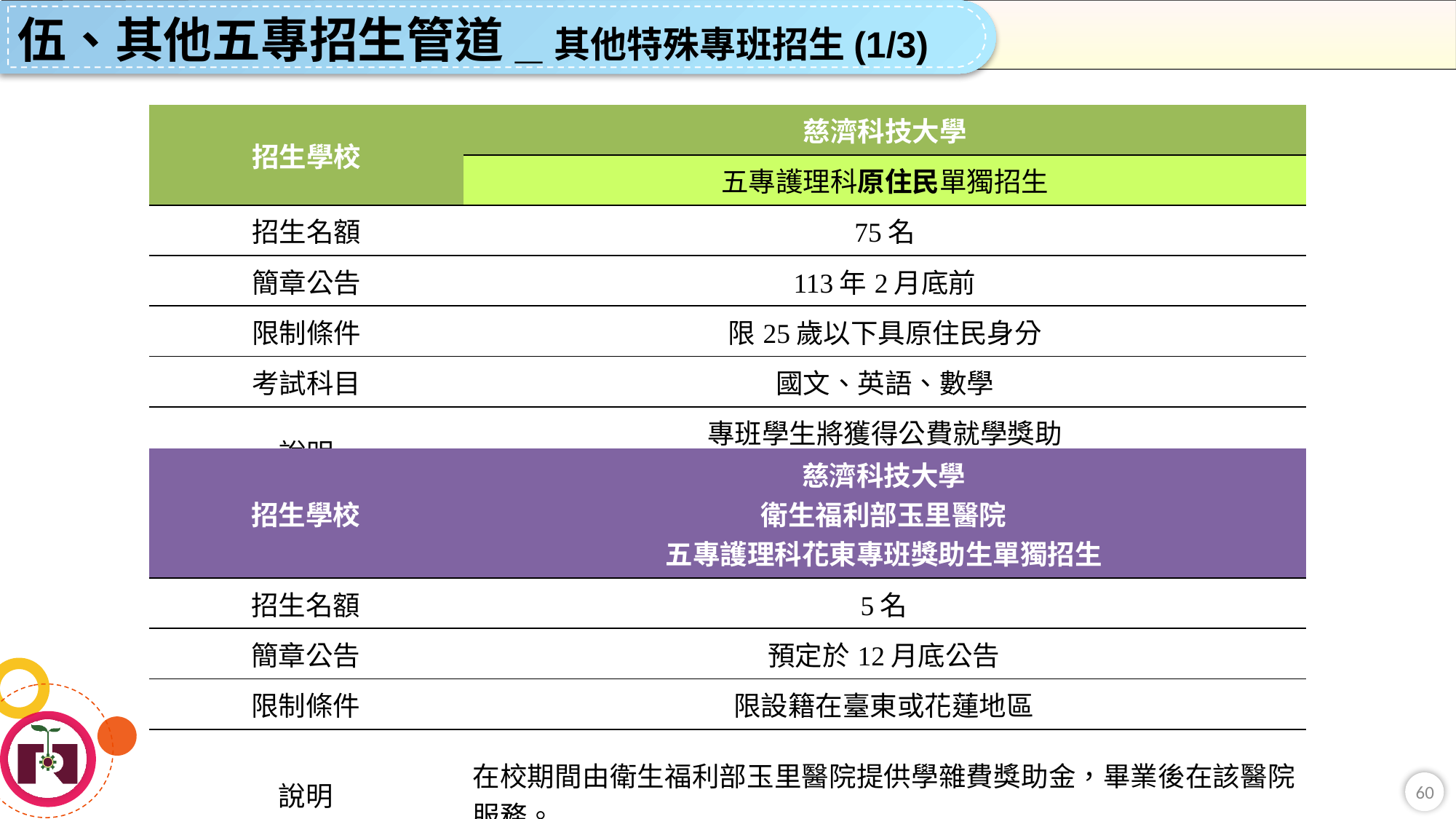

伍、其他五專招生管道_其他特殊專班招生(1/3)

| 招生學校 | 慈濟科技大學 |
| --- | --- |
|  | 五專護理科原住民單獨招生 |
| 招生名額 | 75名 |
| 簡章公告 | 113年2月底前 |
| 限制條件 | 限25歲以下具原住民身分 |
| 考試科目 | 國文、英語、數學 |
| 說明 | 專班學生將獲得公費就學獎助 畢業後派任至慈濟各醫療院所服務五年 |
| 招生學校 | 慈濟科技大學 衛生福利部玉里醫院 五專護理科花東專班獎助生單獨招生 |
| --- | --- |
| 招生名額 | 5名 |
| 簡章公告 | 預定於12月底公告 |
| 限制條件 | 限設籍在臺東或花蓮地區 |
| 說明 | 在校期間由衛生福利部玉里醫院提供學雜費獎助金，畢業後在該醫院服務。 |